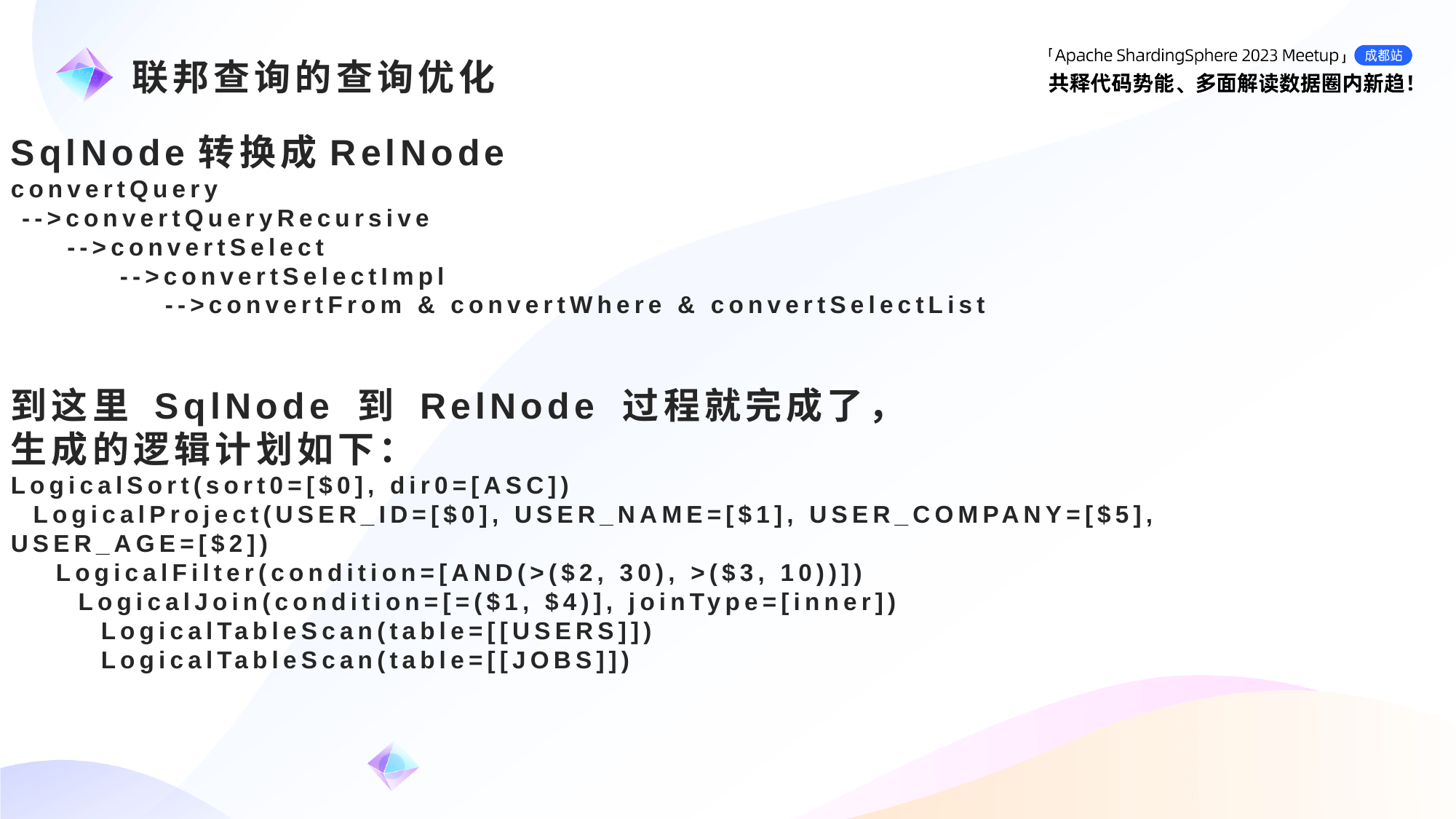

LogicalSort(sort0=[$0], dir0=[ASC])
  LogicalProject(USER_ID=[$0], USER_NAME=[$1], USER_COMPANY=[$5], USER_AGE=[$2])
    LogicalFilter(condition=[AND(>($2, 30), >($3, 10))])
      LogicalJoin(condition=[=($1, $4)], joinType=[inner])
        LogicalTableScan(table=[[USERS]])
        LogicalTableScan(table=[[JOBS]])
e7d195523061f1c0c2b73831c94a3edc981f60e396d3e182073EE1468018468A7F192AE5E5CD515B6C3125F8AF6E4EE646174E8CF0B46FD19828DCE8CDA3B3A044A74F0E769C5FA8CB87AB6FC303C8BA3785FAC64AF5424764E128FECAE4CC727650C04623638EBB0E38E204334561D5C6A1F0CAD760F6FBB7D9E209A4CCD06739B0CBDF42479AA5F56606813F7B2771
联邦查询的查询优化
SqlNode转换成RelNode
convertQuery
 -->convertQueryRecursive
     -->convertSelect
	-->convertSelectImpl
	    -->convertFrom & convertWhere & convertSelectList
到这里 SqlNode 到 RelNode 过程就完成了，
生成的逻辑计划如下：
LogicalSort(sort0=[$0], dir0=[ASC])
  LogicalProject(USER_ID=[$0], USER_NAME=[$1], USER_COMPANY=[$5], USER_AGE=[$2])
    LogicalFilter(condition=[AND(>($2, 30), >($3, 10))])
      LogicalJoin(condition=[=($1, $4)], joinType=[inner])
        LogicalTableScan(table=[[USERS]])
        LogicalTableScan(table=[[JOBS]])